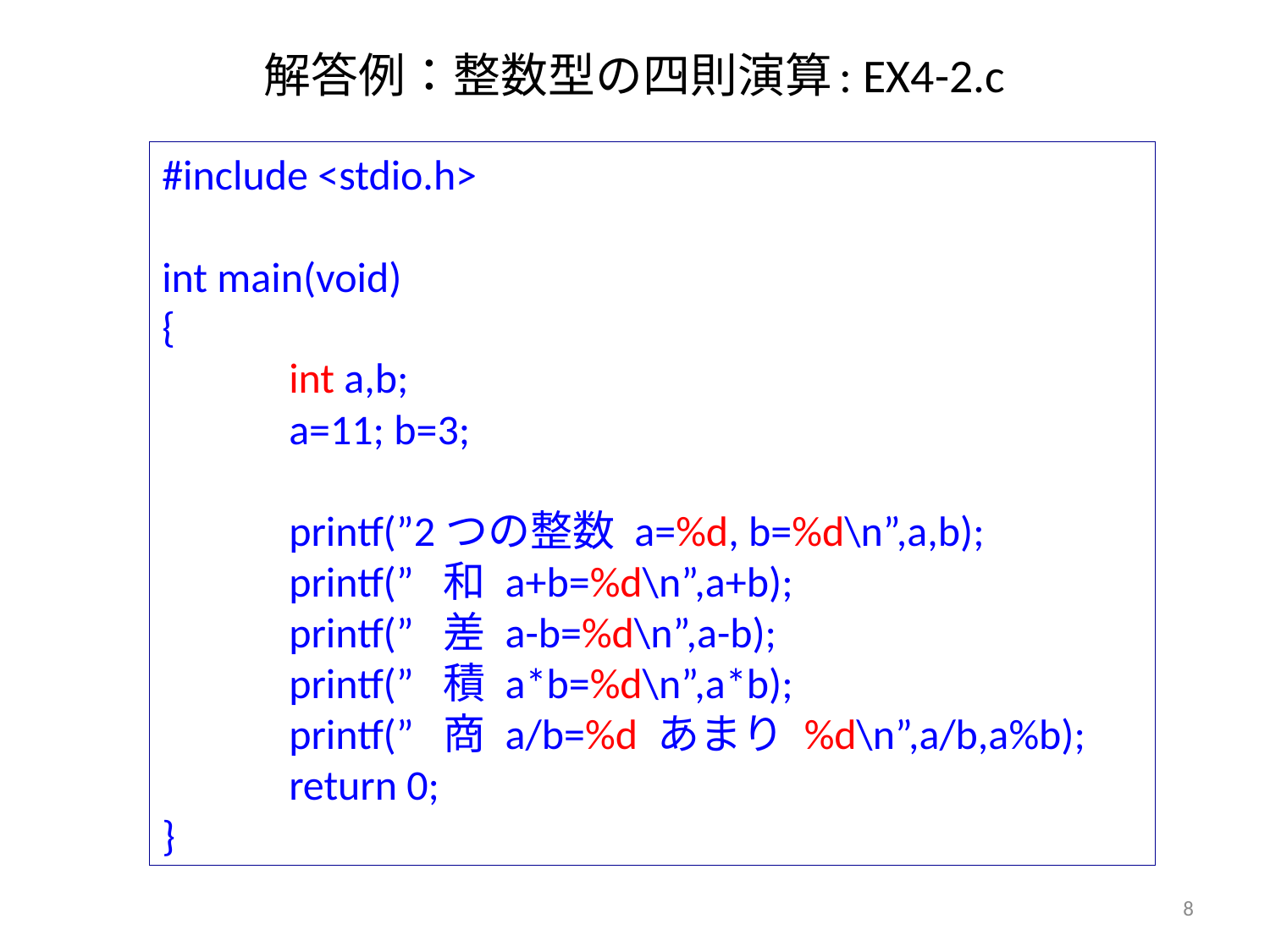

# 解答例：整数型の四則演算: EX4-2.c
#include <stdio.h>

int main(void)
{
	int a,b;
	a=11; b=3;

	printf(”2つの整数 a=%d, b=%d\n”,a,b);
	printf(”  和 a+b=%d\n”,a+b);
	printf(”  差 a-b=%d\n”,a-b);
	printf(”  積 a*b=%d\n”,a*b);
	printf(”  商 a/b=%d あまり %d\n”,a/b,a%b);
	return 0;
}
8